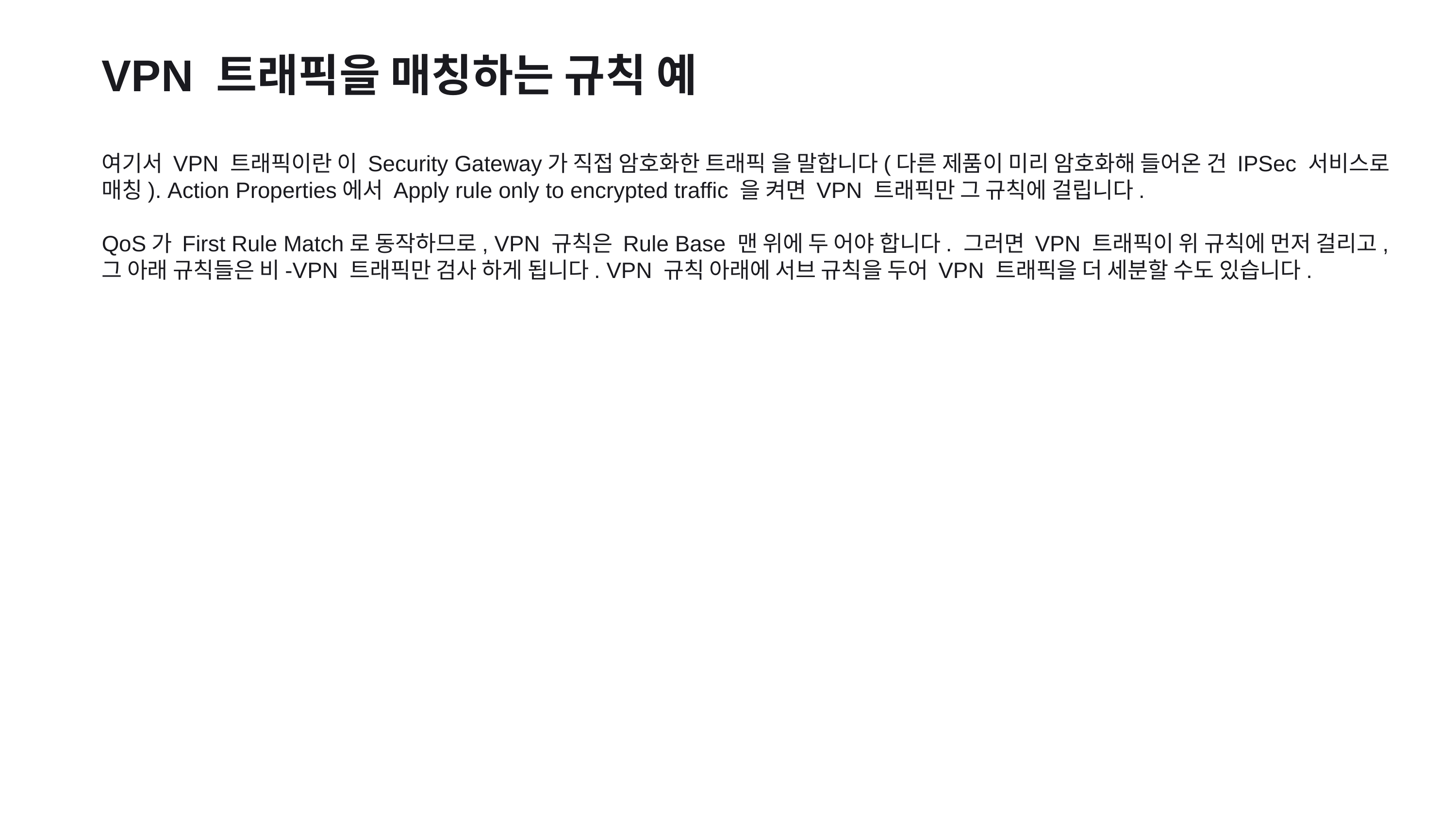

VPN 트래픽을 매칭하는 규칙 예
여기서 VPN 트래픽이란 이 Security Gateway가 직접 암호화한 트래픽 을 말합니다(다른 제품이 미리 암호화해 들어온 건 IPSec 서비스로 매칭). Action Properties에서 Apply rule only to encrypted traffic 을 켜면 VPN 트래픽만 그 규칙에 걸립니다.

QoS가 First Rule Match로 동작하므로, VPN 규칙은 Rule Base 맨 위에 두 어야 합니다. 그러면 VPN 트래픽이 위 규칙에 먼저 걸리고, 그 아래 규칙들은 비-VPN 트래픽만 검사 하게 됩니다. VPN 규칙 아래에 서브 규칙을 두어 VPN 트래픽을 더 세분할 수도 있습니다.